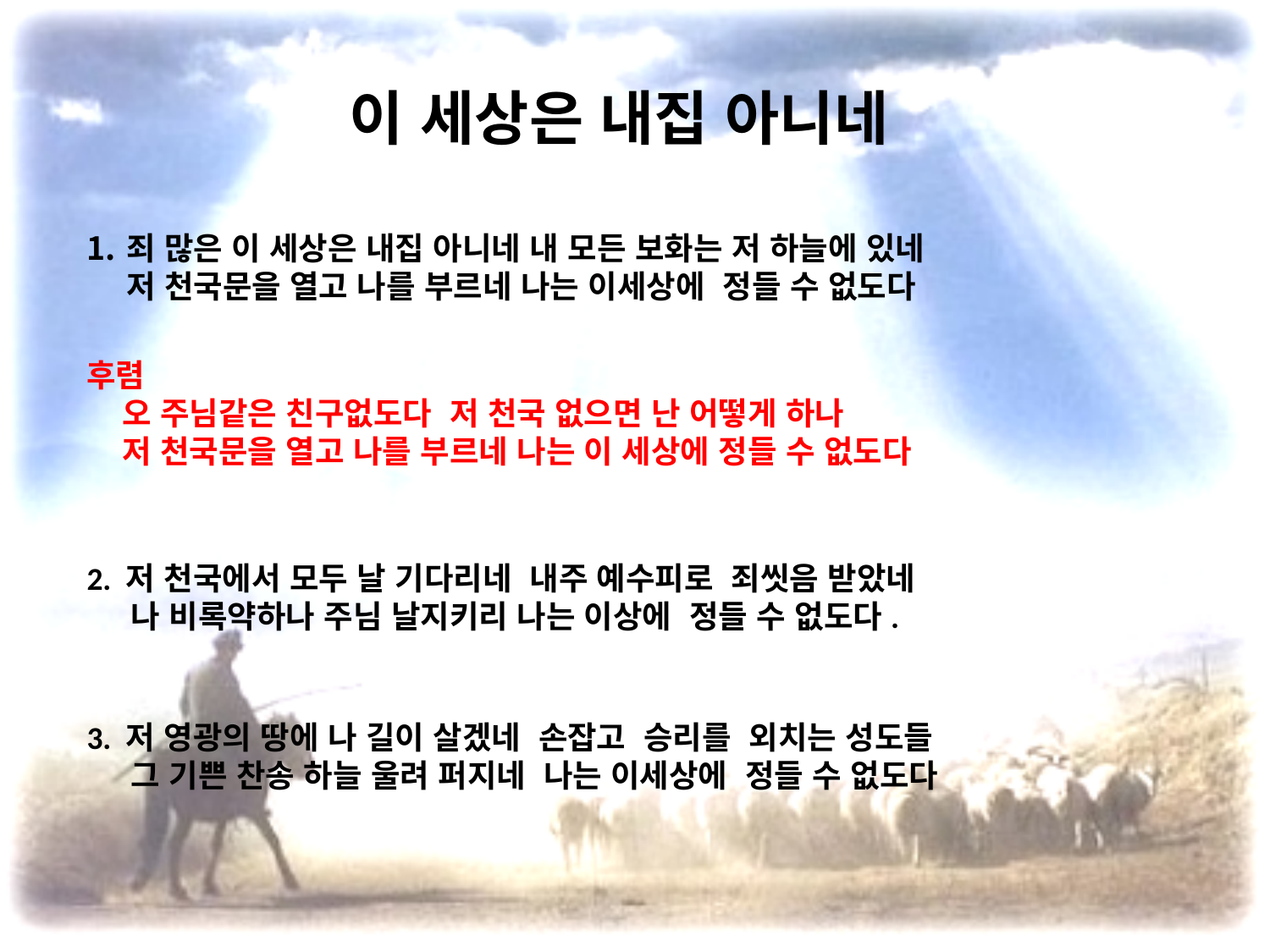

# 이 세상은 내집 아니네
죄 많은 이 세상은 내집 아니네 내 모든 보화는 저 하늘에 있네
저 천국문을 열고 나를 부르네 나는 이세상에  정들 수 없도다

후렴
    오 주님같은 친구없도다  저 천국 없으면 난 어떻게 하나
    저 천국문을 열고 나를 부르네 나는 이 세상에 정들 수 없도다

2. 저 천국에서 모두 날 기다리네  내주 예수피로  죄씻음 받았네
     나 비록약하나 주님 날지키리 나는 이상에  정들 수 없도다.
3. 저 영광의 땅에 나 길이 살겠네  손잡고  승리를  외치는 성도들
     그 기쁜 찬송 하늘 울려 퍼지네  나는 이세상에  정들 수 없도다